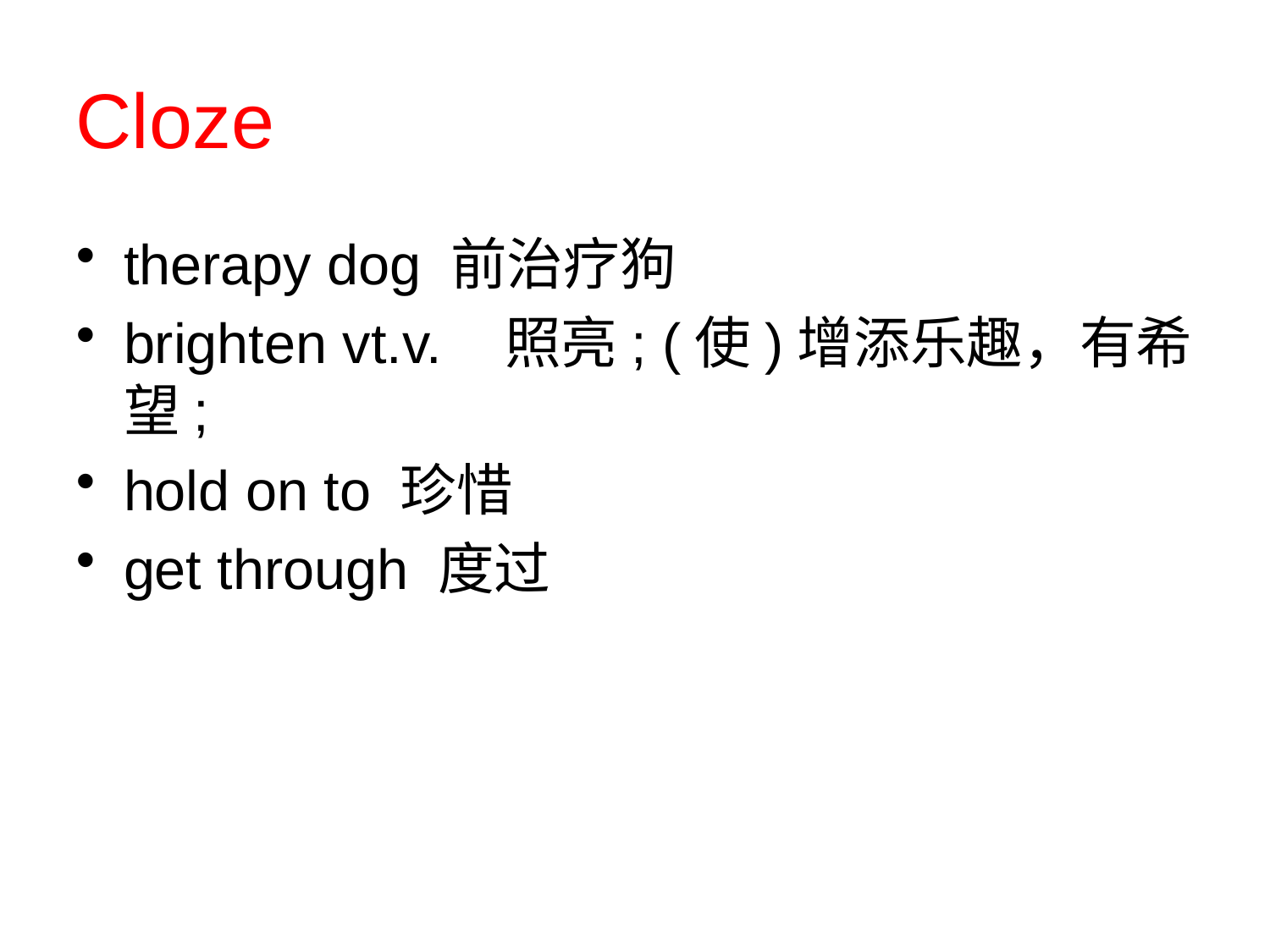

# Cloze
therapy dog 前治疗狗
brighten vt.v.	照亮; (使)增添乐趣，有希望;
hold on to 珍惜
get through 度过